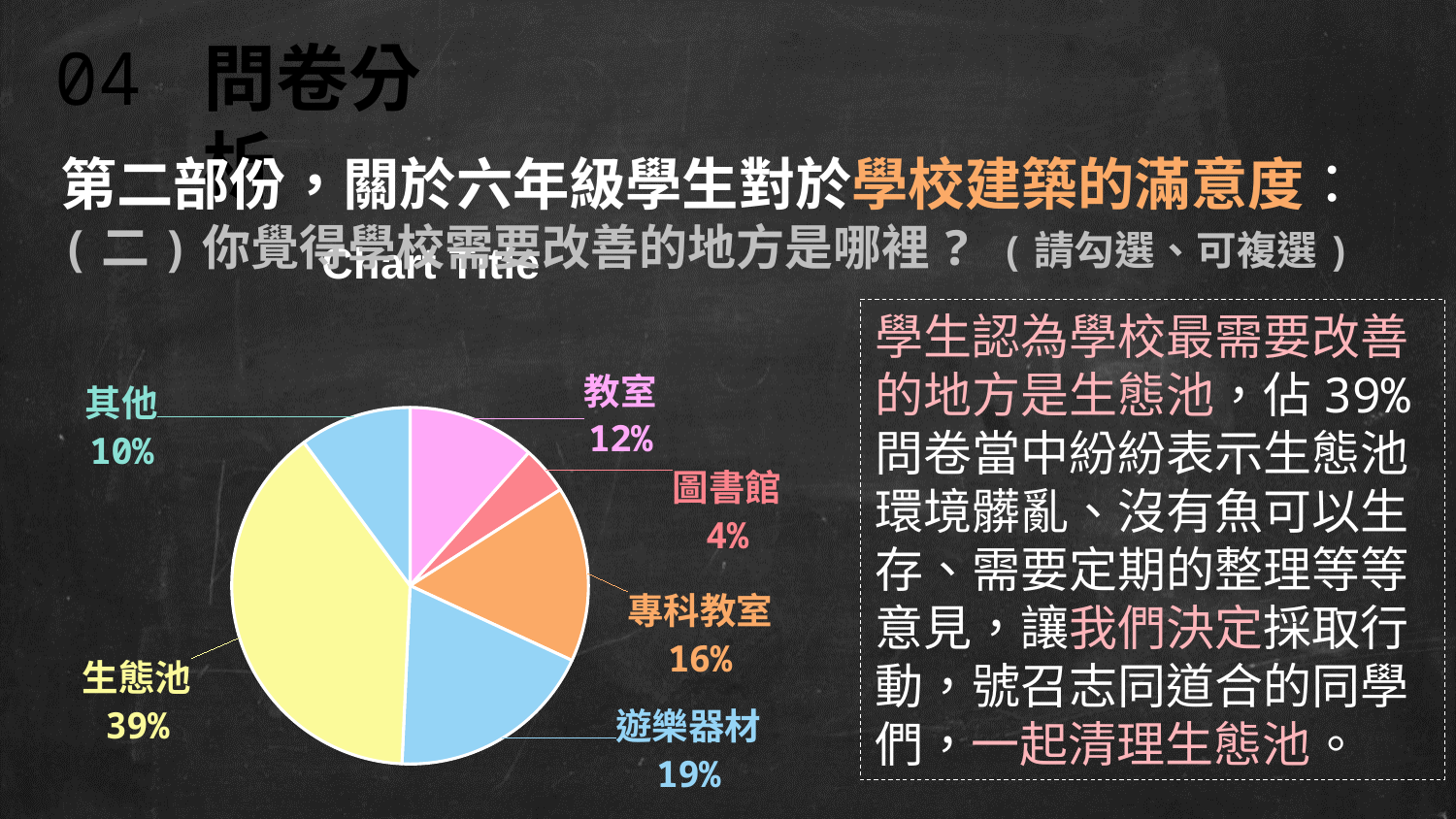

04 問卷分析
第二部份，關於六年級學生對於學校建築的滿意度：
(二)你覺得學校需要改善的地方是哪裡? (請勾選、可複選)

### Chart:

| Category |  |
|---|---|
| 教室 | 8.0 |
| 圖書館 | 3.0 |
| 專科教室 | 11.0 |
| 遊樂器材 | 13.0 |
| 生態池 | 27.0 |
| 其他 | 7.0 |
學生認為學校最需要改善的地方是生態池，佔39%問卷當中紛紛表示生態池環境髒亂、沒有魚可以生存、需要定期的整理等等意見，讓我們決定採取行動，號召志同道合的同學們，一起清理生態池。